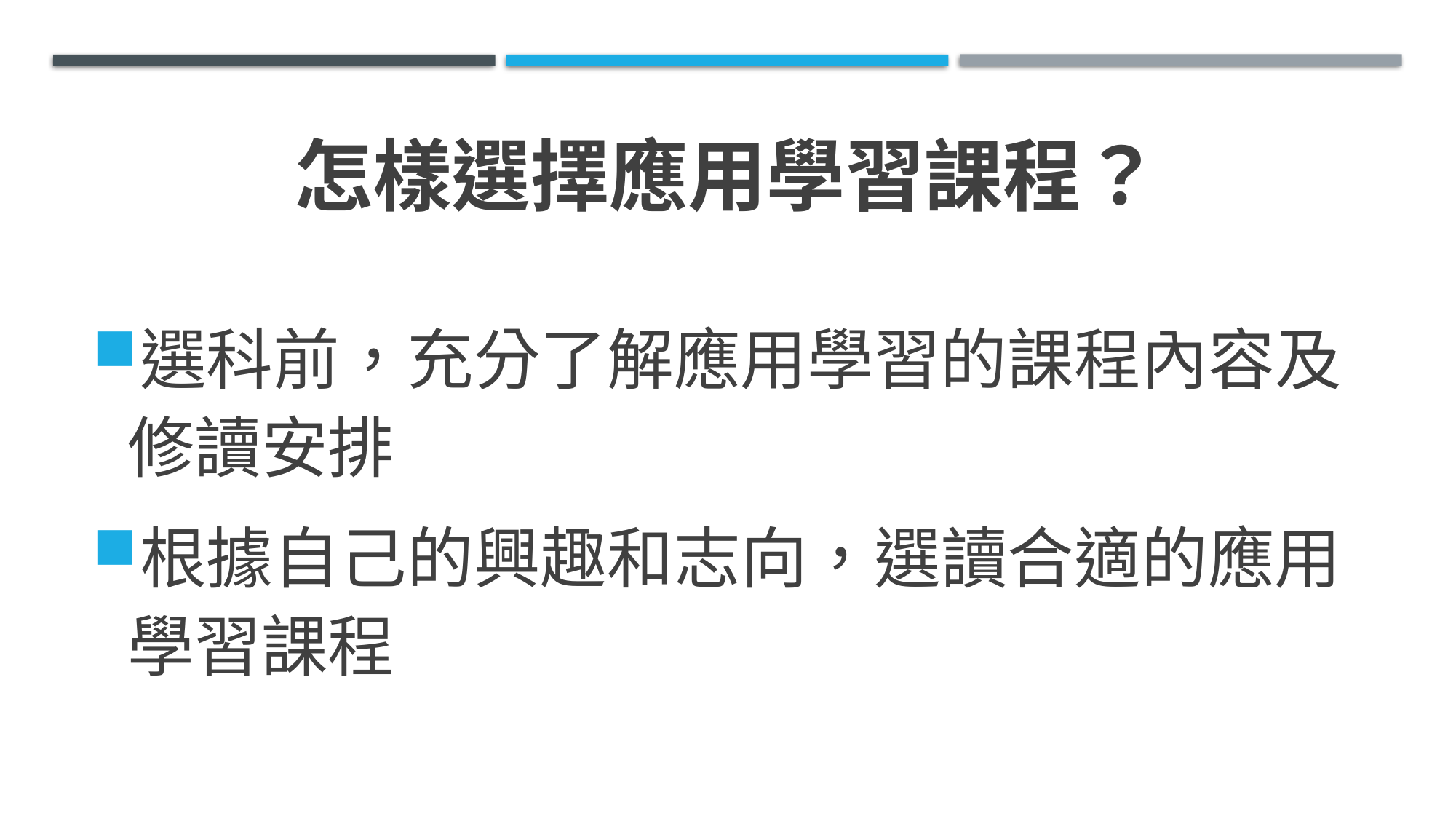

# 怎樣選擇應用學習課程？
選科前，充分了解應用學習的課程內容及修讀安排
根據自己的興趣和志向，選讀合適的應用學習課程